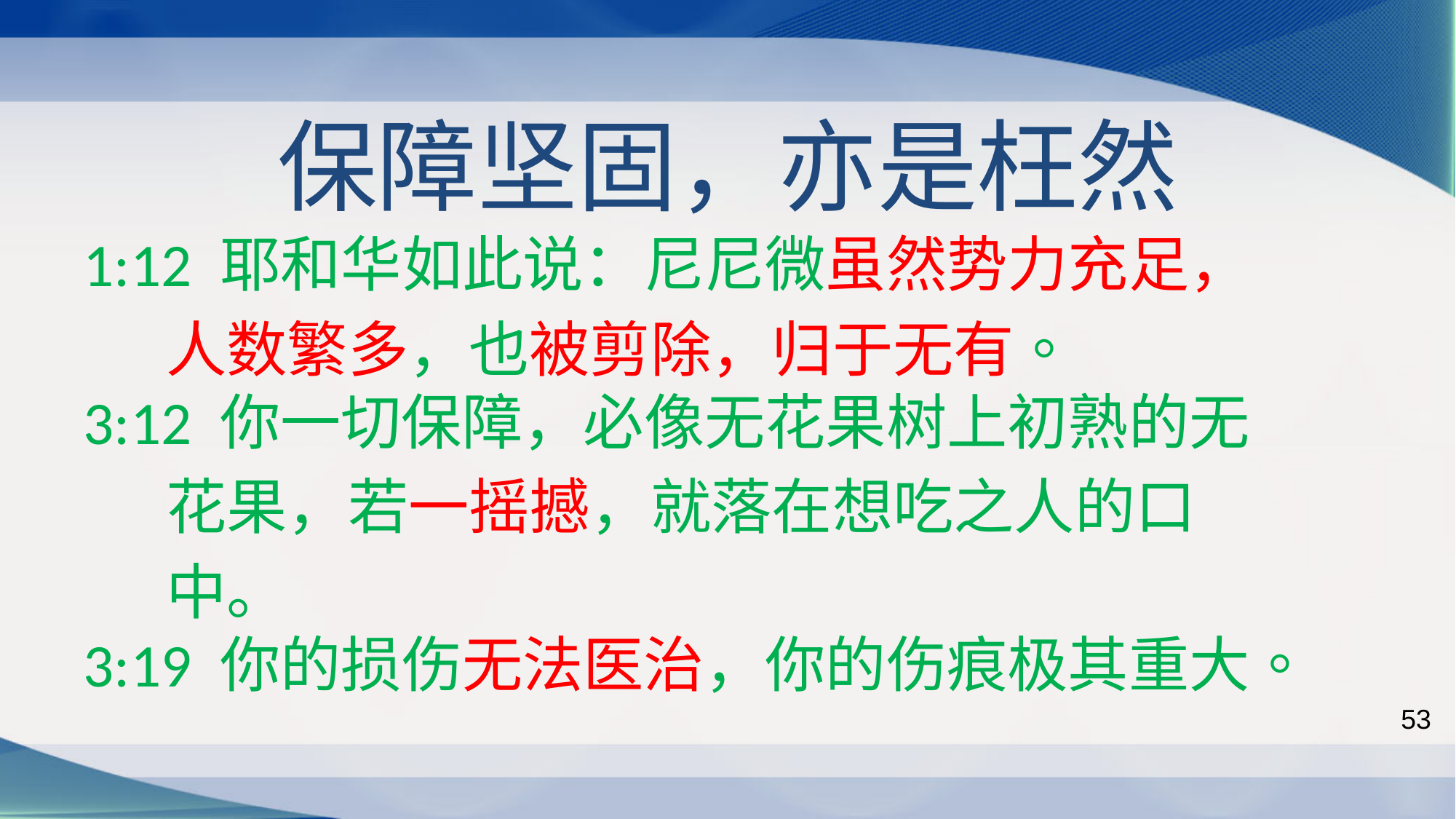

# 保障坚固，亦是枉然
1:12 耶和华如此说：尼尼微虽然势力充足，
     人数繁多，也被剪除，归于无有。
3:12 你一切保障，必像无花果树上初熟的无
     花果，若一摇撼，就落在想吃之人的口
     中。
3:19 你的损伤无法医治，你的伤痕极其重大。
53